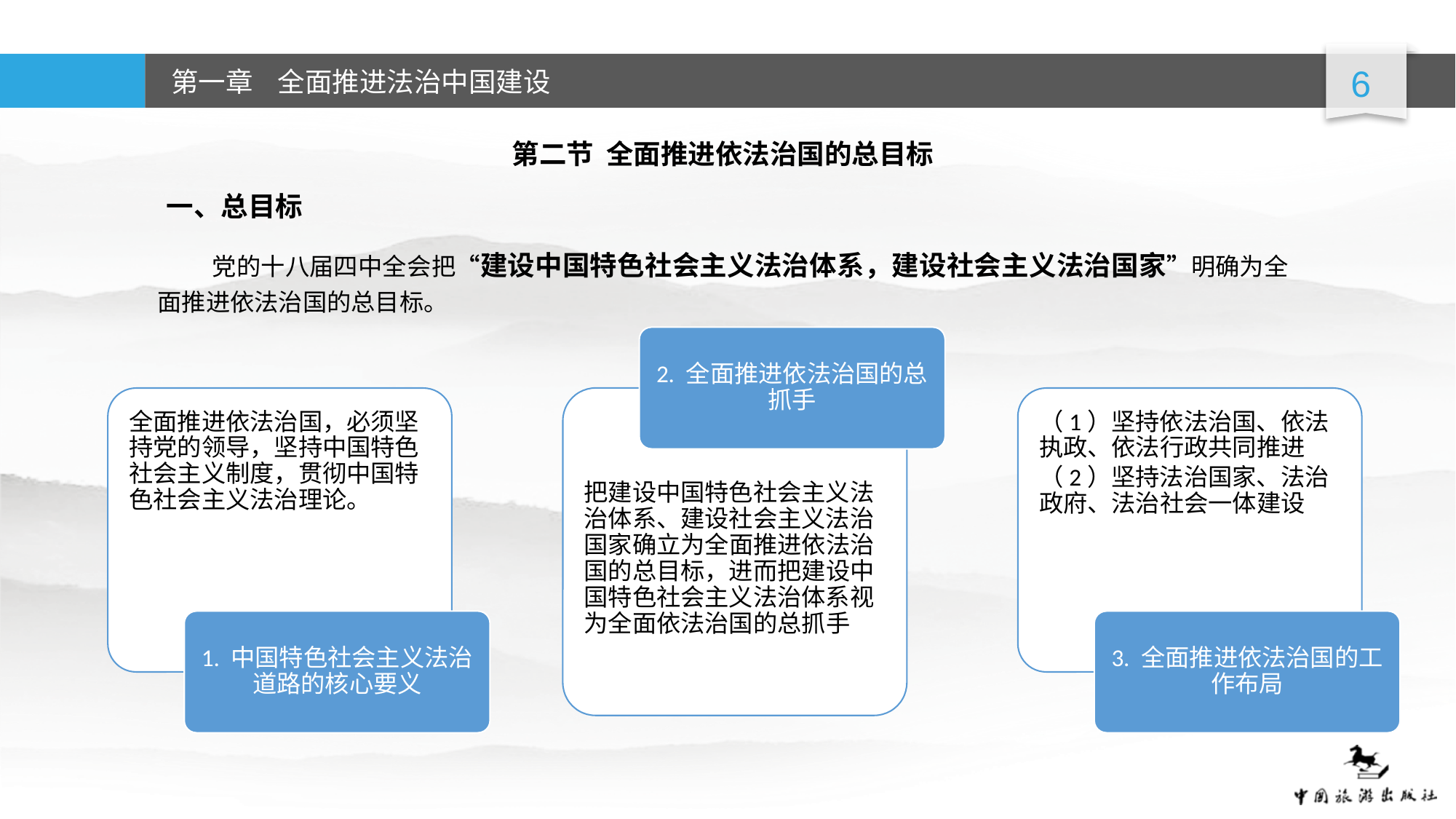

第二节  全面推进依法治国的总目标
一、总目标
党的十八届四中全会把“建设中国特色社会主义法治体系，建设社会主义法治国家”明确为全面推进依法治国的总目标。

2. 全面推进依法治国的总抓手

全面推进依法治国，必须坚持党的领导，坚持中国特色社会主义制度，贯彻中国特色社会主义法治理论。

把建设中国特色社会主义法治体系、建设社会主义法治国家确立为全面推进依法治国的总目标，进而把建设中国特色社会主义法治体系视为全面依法治国的总抓手

（1）坚持依法治国、依法执政、依法行政共同推进
（2）坚持法治国家、法治政府、法治社会一体建设

1. 中国特色社会主义法治道路的核心要义

3. 全面推进依法治国的工作布局